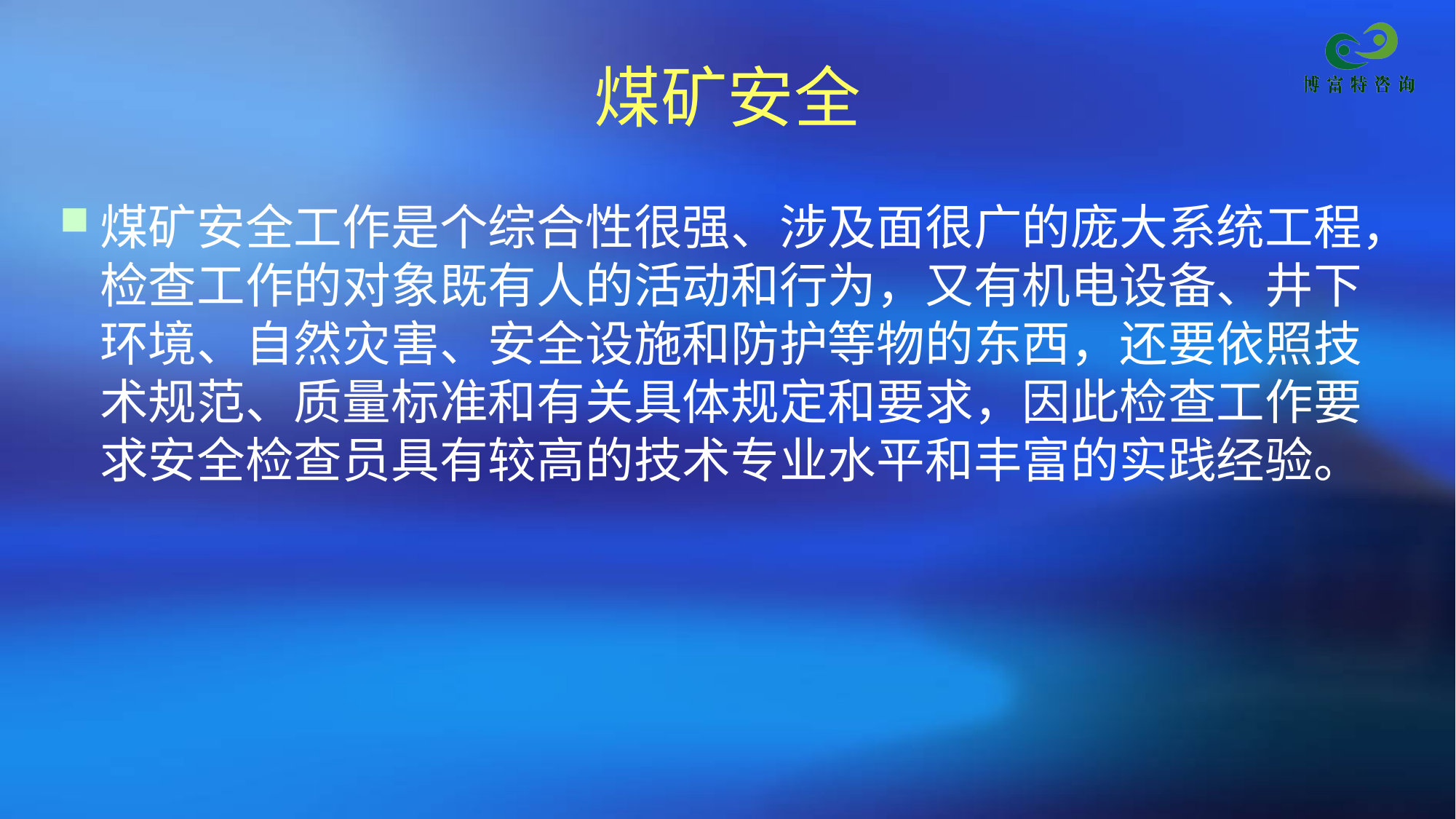

# 煤矿安全
煤矿安全工作是个综合性很强、涉及面很广的庞大系统工程，检查工作的对象既有人的活动和行为，又有机电设备、井下环境、自然灾害、安全设施和防护等物的东西，还要依照技术规范、质量标准和有关具体规定和要求，因此检查工作要求安全检查员具有较高的技术专业水平和丰富的实践经验。